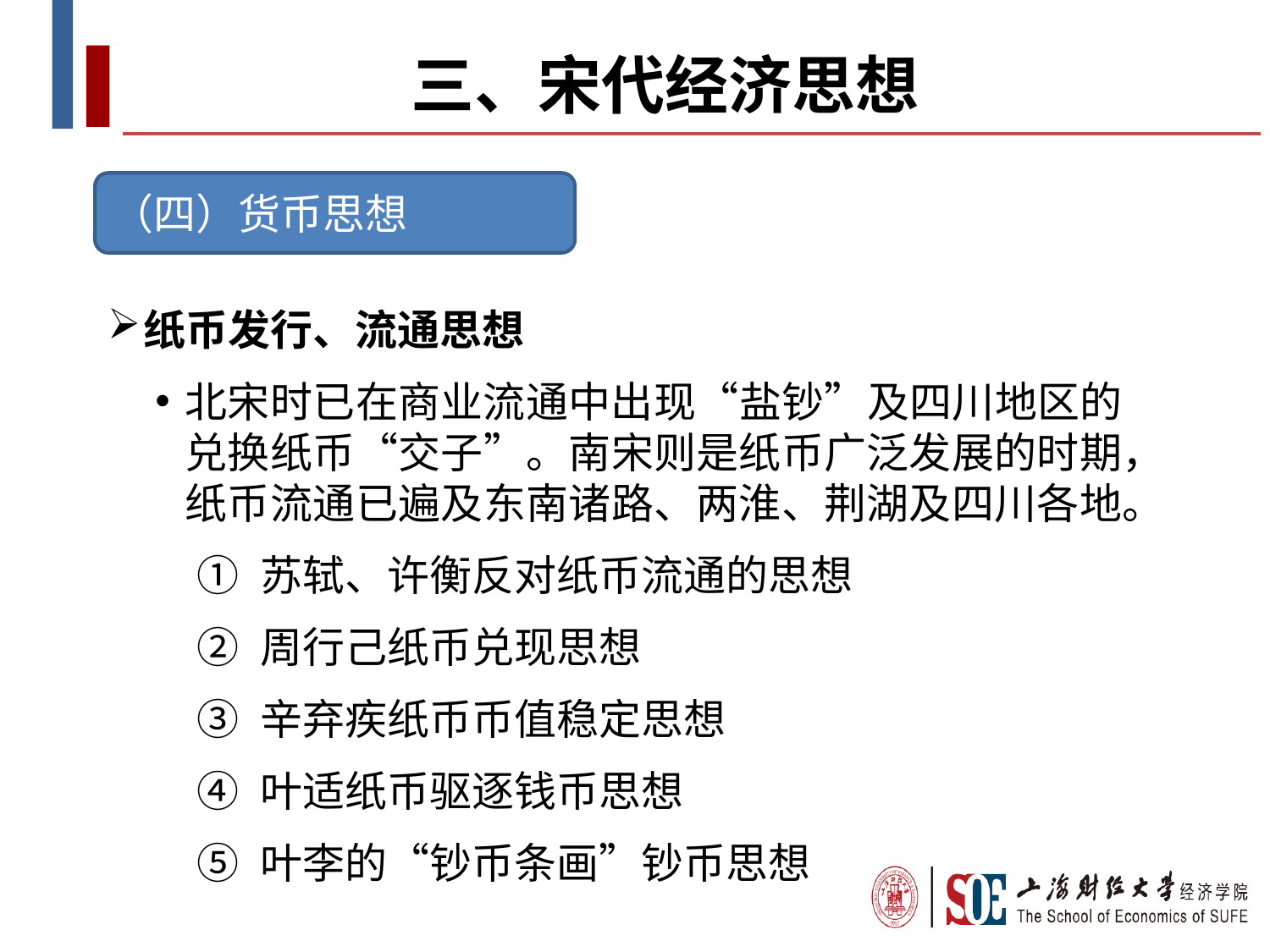

# 三、宋代经济思想
（四）货币思想
纸币发行、流通思想
北宋时已在商业流通中出现“盐钞”及四川地区的兑换纸币“交子”。南宋则是纸币广泛发展的时期，纸币流通已遍及东南诸路、两淮、荆湖及四川各地。
苏轼、许衡反对纸币流通的思想
周行己纸币兑现思想
辛弃疾纸币币值稳定思想
叶适纸币驱逐钱币思想
叶李的“钞币条画”钞币思想